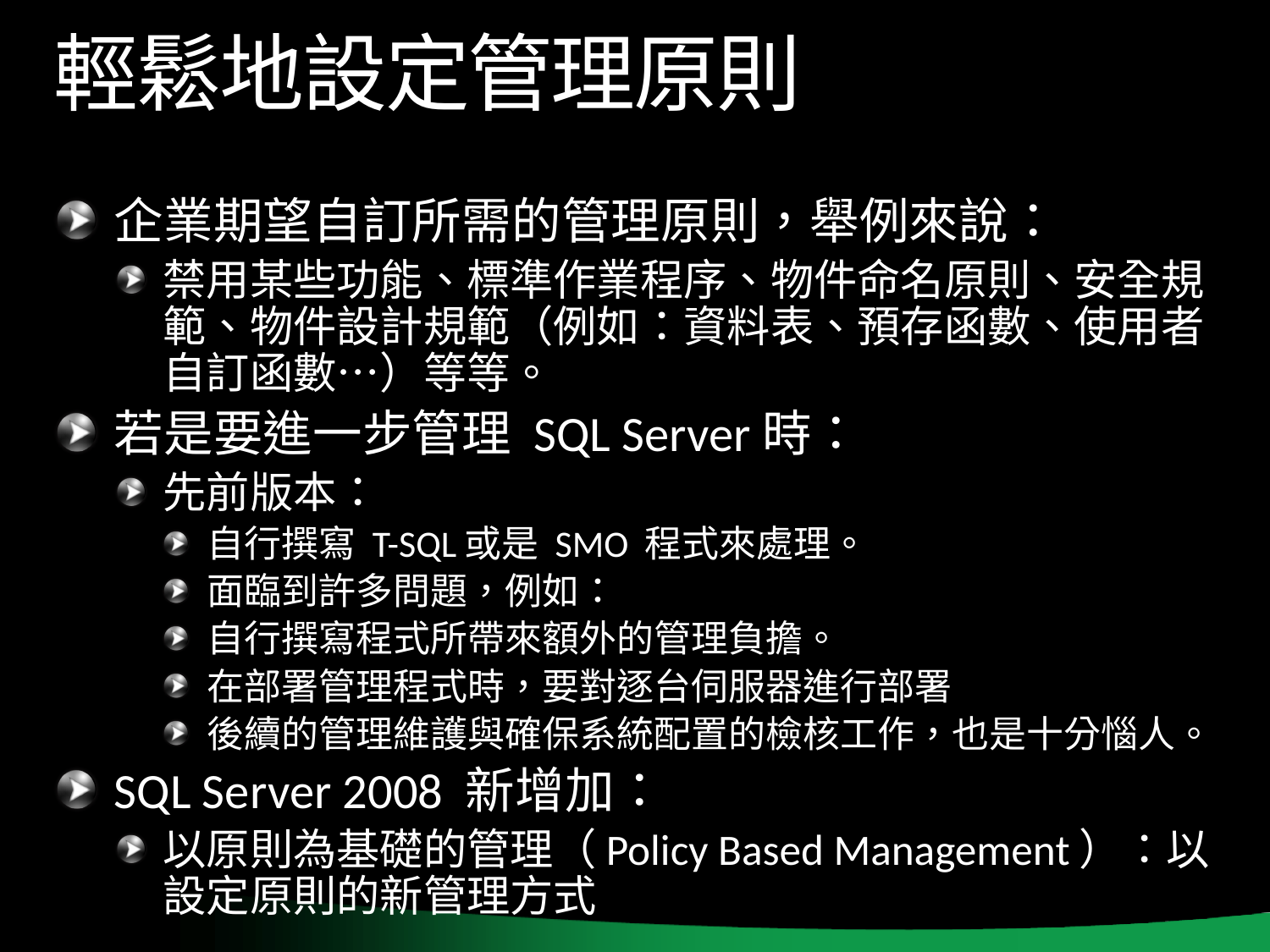

# 輕鬆地設定管理原則
企業期望自訂所需的管理原則，舉例來說：
禁用某些功能、標準作業程序、物件命名原則、安全規範、物件設計規範（例如：資料表、預存函數、使用者自訂函數…）等等。
若是要進一步管理 SQL Server時：
先前版本：
自行撰寫 T-SQL或是 SMO 程式來處理。
面臨到許多問題，例如：
自行撰寫程式所帶來額外的管理負擔。
在部署管理程式時，要對逐台伺服器進行部署
後續的管理維護與確保系統配置的檢核工作，也是十分惱人。
SQL Server 2008 新增加：
以原則為基礎的管理（Policy Based Management）：以設定原則的新管理方式